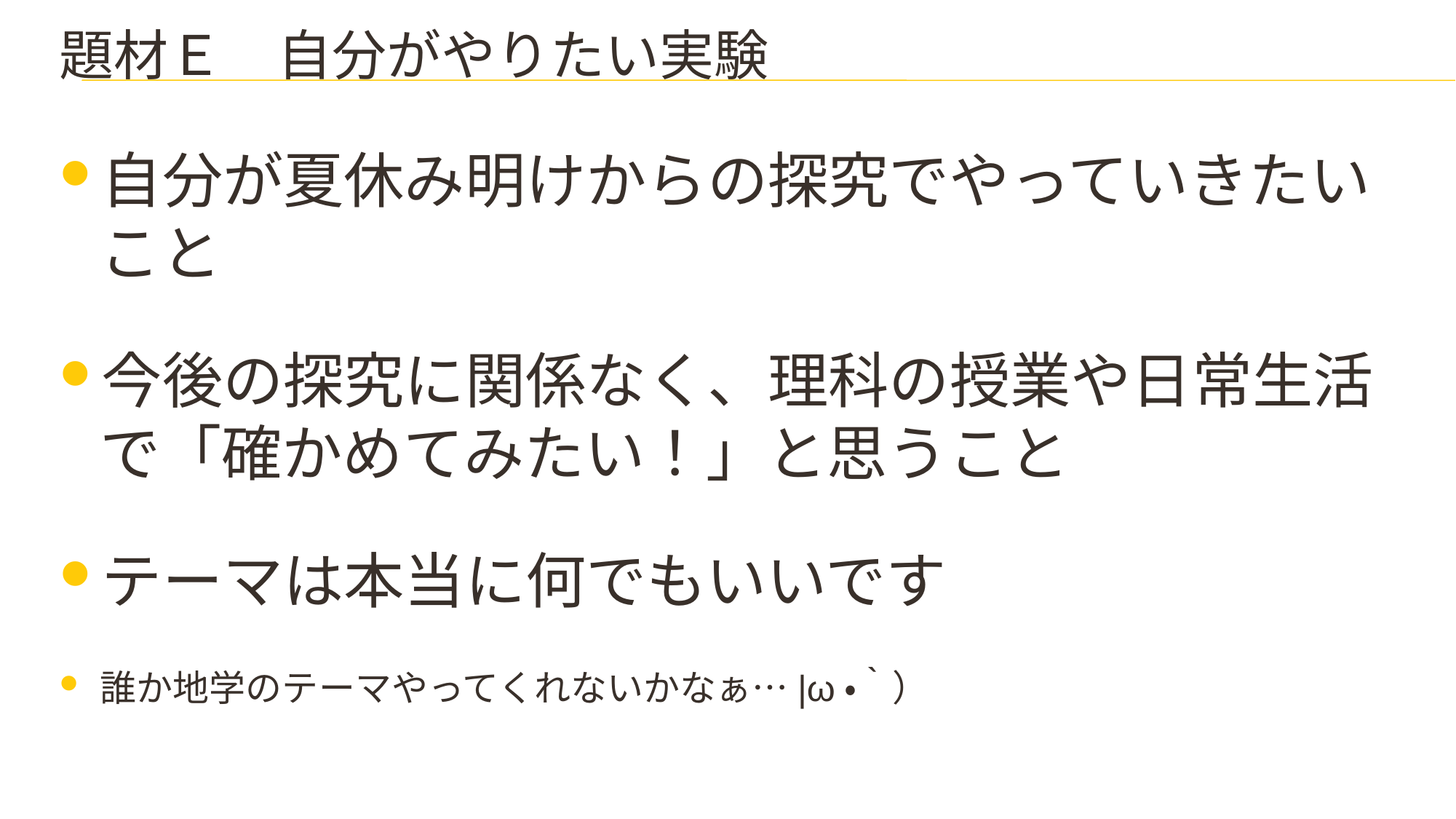

# 題材Ｅ　自分がやりたい実験
自分が夏休み明けからの探究でやっていきたいこと

今後の探究に関係なく、理科の授業や日常生活で「確かめてみたい！」と思うこと

テーマは本当に何でもいいです

誰か地学のテーマやってくれないかなぁ…|ω・‵）